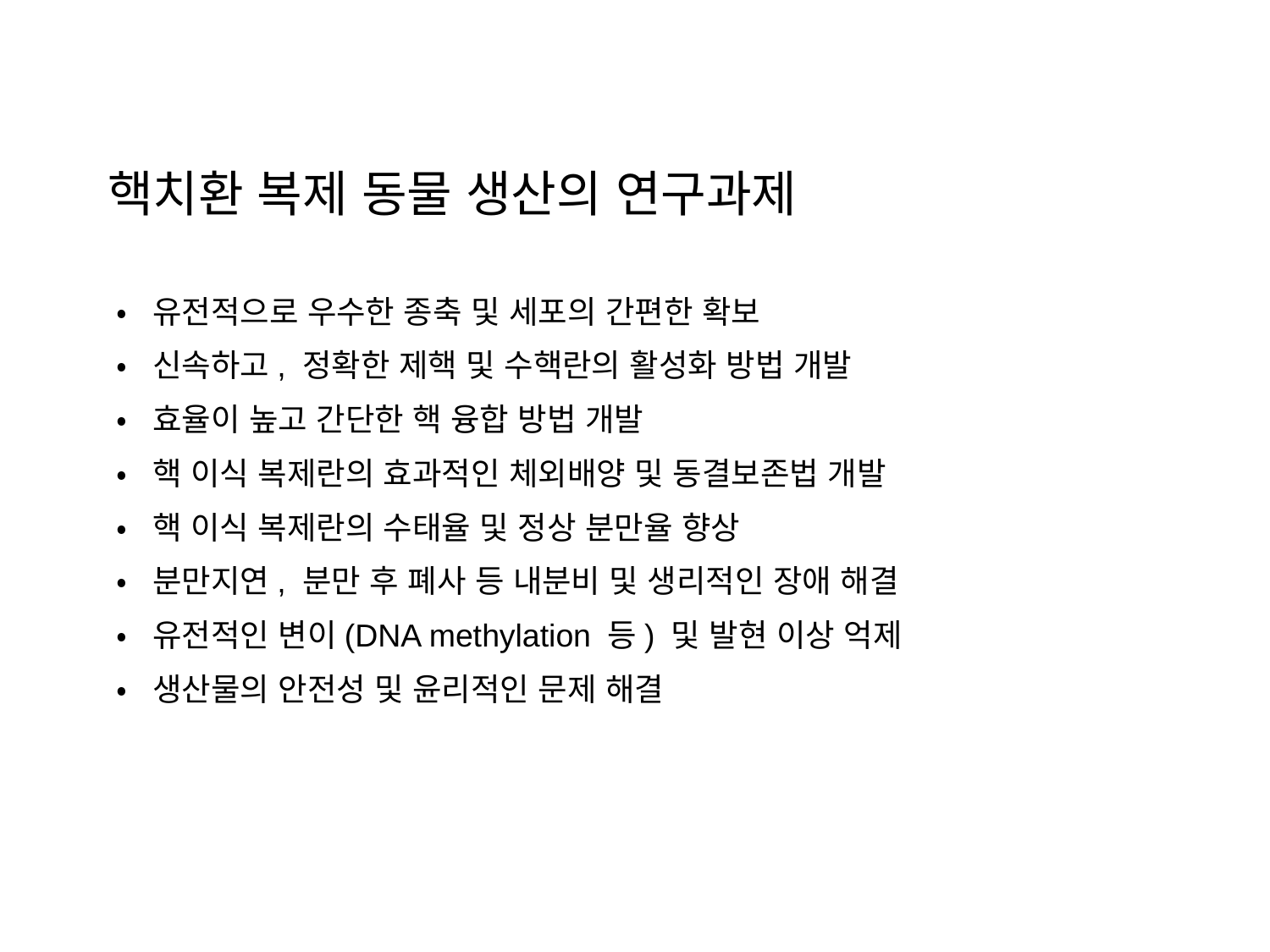

핵치환 복제 동물 생산의 연구과제

 •  유전적으로 우수한 종축 및 세포의 간편한 확보
 •  신속하고, 정확한 제핵 및 수핵란의 활성화 방법 개발
 •  효율이 높고 간단한 핵 융합 방법 개발
 •  핵 이식 복제란의 효과적인 체외배양 및 동결보존법 개발
 •  핵 이식 복제란의 수태율 및 정상 분만율 향상
 •  분만지연, 분만 후 폐사 등 내분비 및 생리적인 장애 해결
 •  유전적인 변이(DNA methylation 등) 및 발현 이상 억제
 •  생산물의 안전성 및 윤리적인 문제 해결